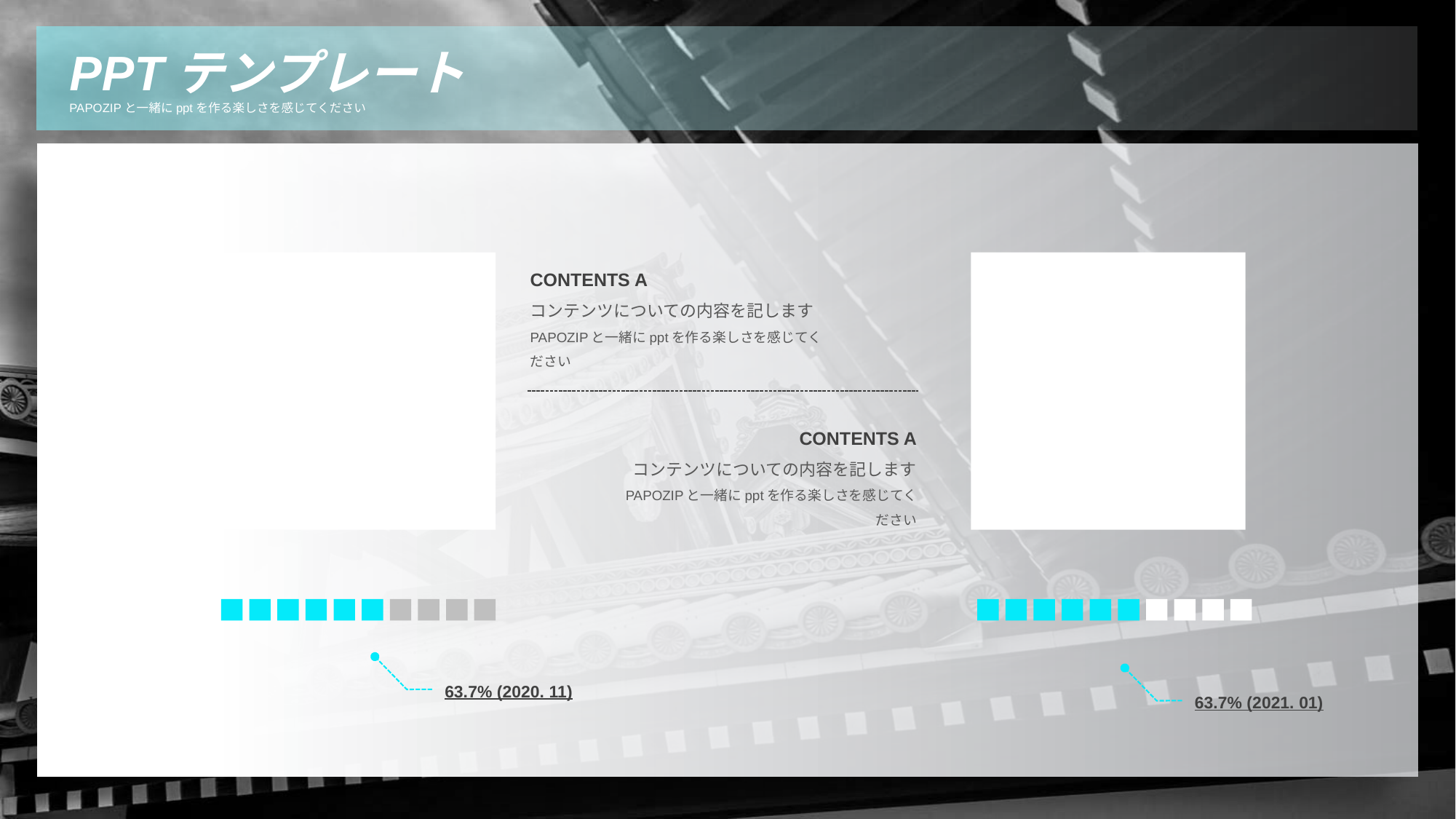

PPTテンプレート
PAPOZIPと一緒にpptを作る楽しさを感じてください

CONTENTS A
コンテンツについての内容を記します
PAPOZIPと一緒にpptを作る楽しさを感じてください

CONTENTS A
コンテンツについての内容を記します
PAPOZIPと一緒にpptを作る楽しさを感じてください

63.7% (2020. 11)
63.7% (2021. 01)